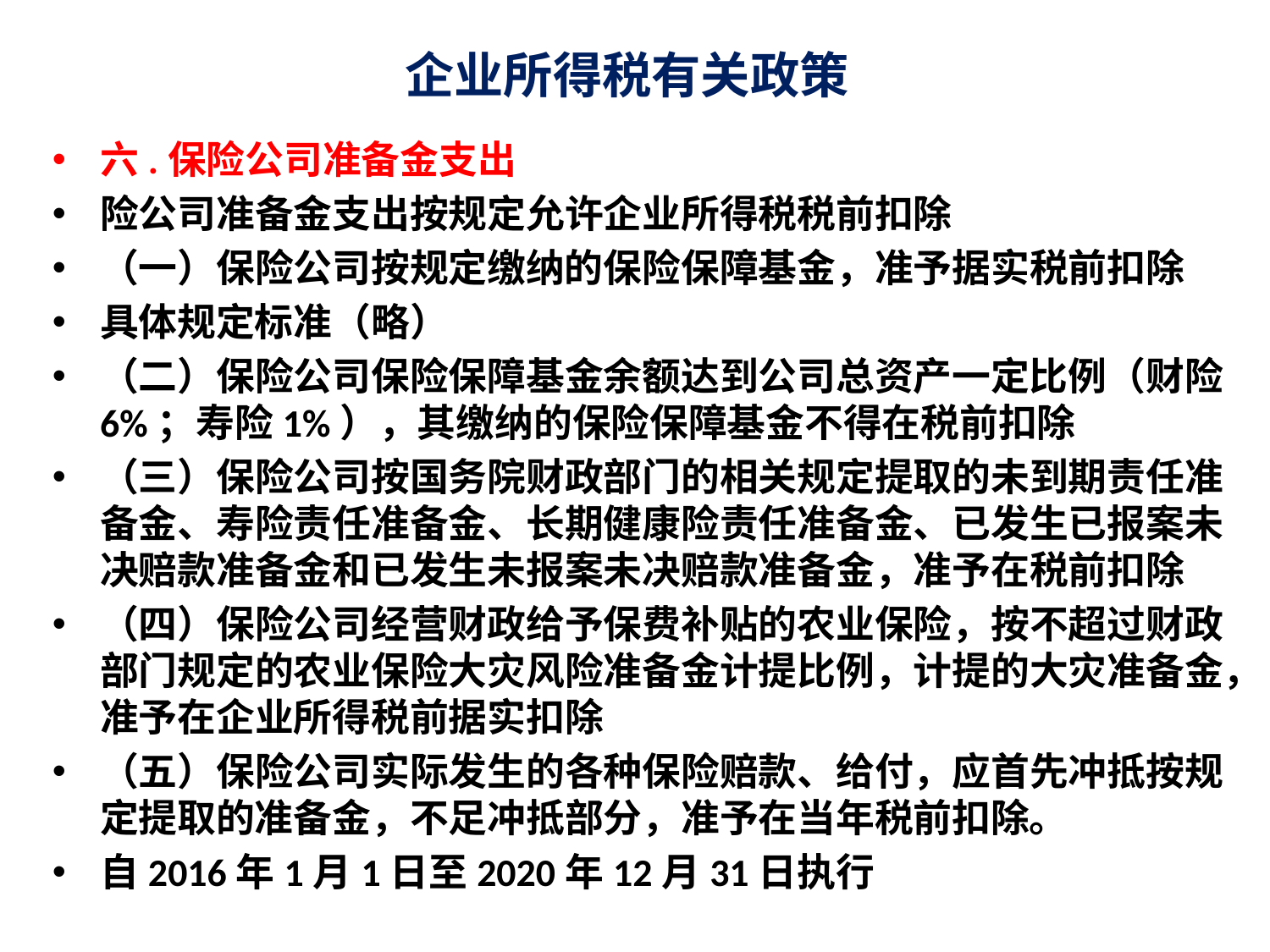

# 企业所得税有关政策
六.保险公司准备金支出
险公司准备金支出按规定允许企业所得税税前扣除
（一）保险公司按规定缴纳的保险保障基金，准予据实税前扣除
具体规定标准（略）
（二）保险公司保险保障基金余额达到公司总资产一定比例（财险6%；寿险1%），其缴纳的保险保障基金不得在税前扣除
（三）保险公司按国务院财政部门的相关规定提取的未到期责任准备金、寿险责任准备金、长期健康险责任准备金、已发生已报案未决赔款准备金和已发生未报案未决赔款准备金，准予在税前扣除
（四）保险公司经营财政给予保费补贴的农业保险，按不超过财政部门规定的农业保险大灾风险准备金计提比例，计提的大灾准备金，准予在企业所得税前据实扣除
（五）保险公司实际发生的各种保险赔款、给付，应首先冲抵按规定提取的准备金，不足冲抵部分，准予在当年税前扣除。
自2016年1月1日至2020年12月31日执行